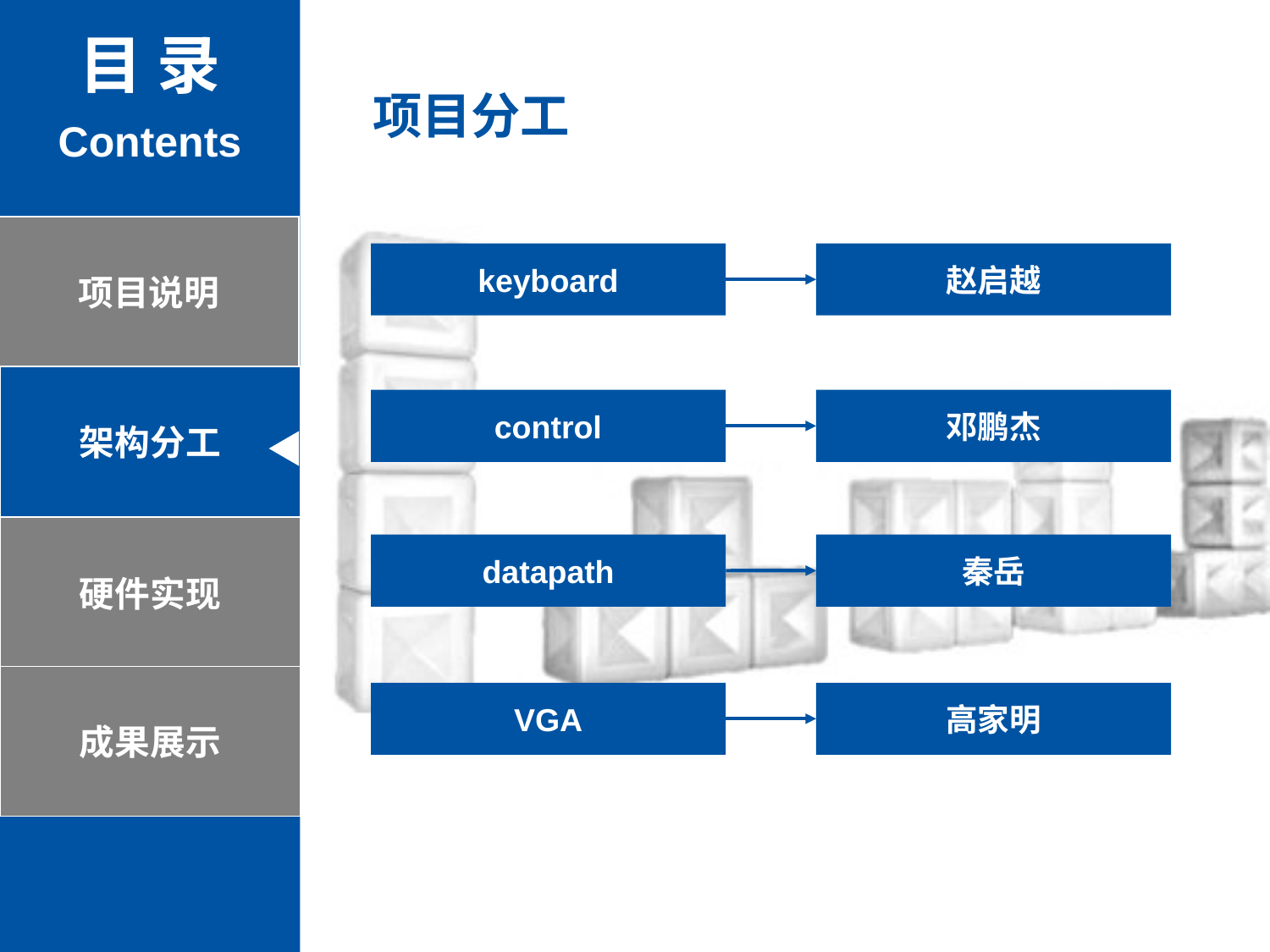

目 录
Contents
项目分工
项目说明
keyboard
赵启越
架构分工
control
邓鹏杰

硬件实现
datapath
秦岳
成果展示
VGA
高家明